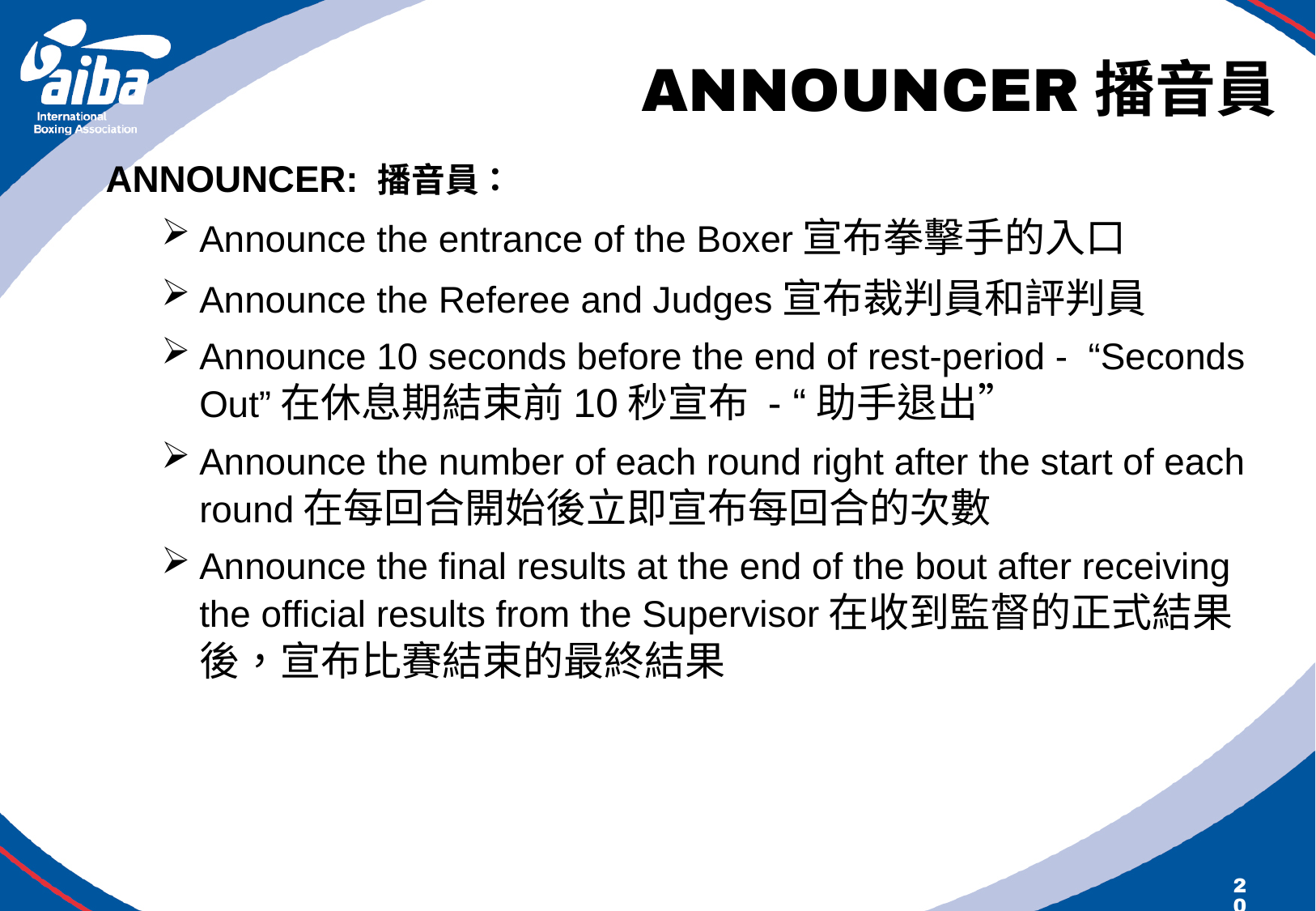

# ANNOUNCER播音員
ANNOUNCER: 播音員：
Announce the entrance of the Boxer宣布拳擊手的入口
Announce the Referee and Judges宣布裁判員和評判員
Announce 10 seconds before the end of rest-period -  “Seconds Out”在休息期結束前10秒宣布 - “助手退出”
Announce the number of each round right after the start of each round在每回合開始後立即宣布每回合的次數
Announce the final results at the end of the bout after receiving the official results from the Supervisor在收到監督的正式結果後，宣布比賽結束的最終結果

204